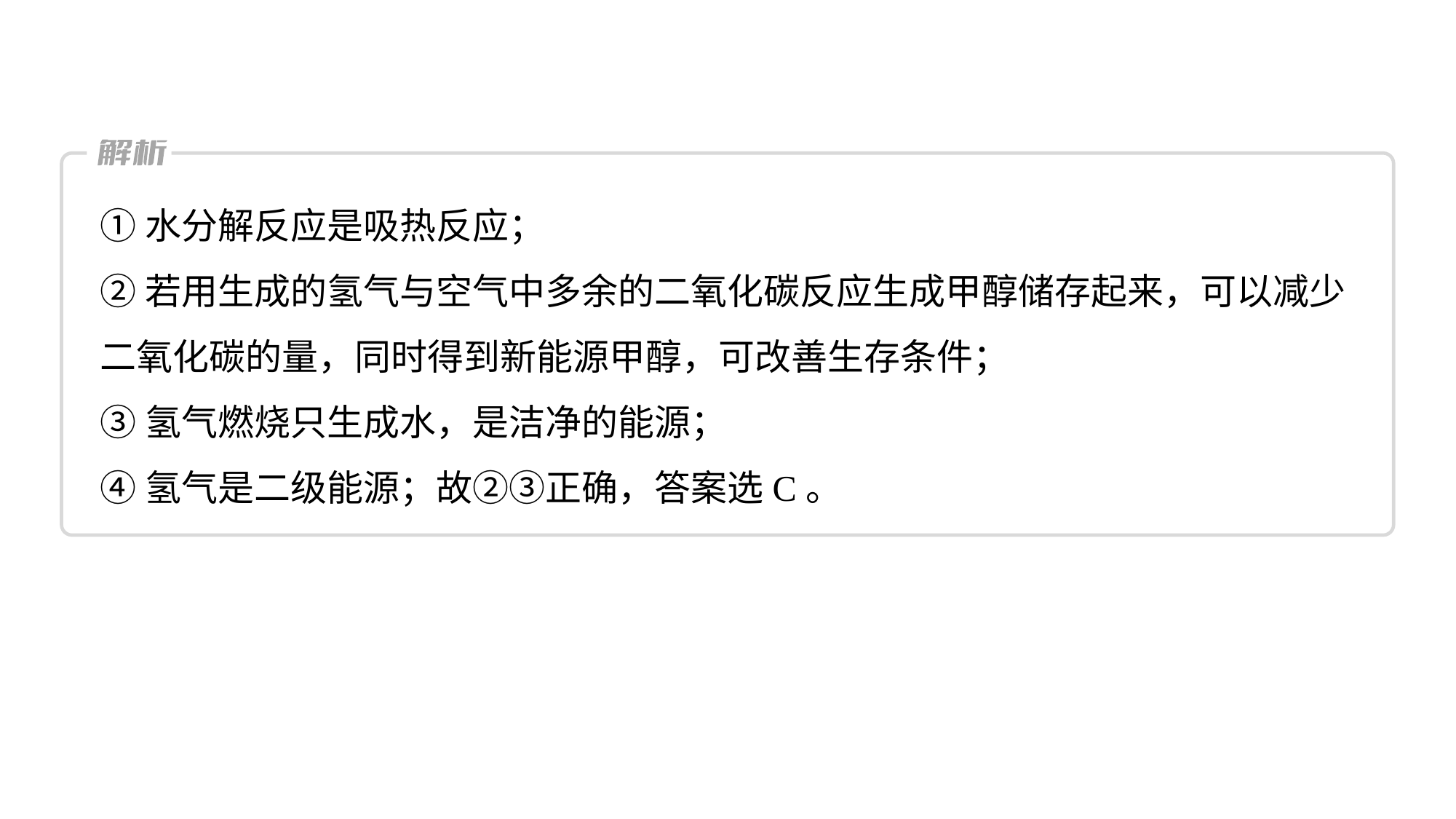

①水分解反应是吸热反应；
②若用生成的氢气与空气中多余的二氧化碳反应生成甲醇储存起来，可以减少二氧化碳的量，同时得到新能源甲醇，可改善生存条件；
③氢气燃烧只生成水，是洁净的能源；
④氢气是二级能源；故②③正确，答案选C。